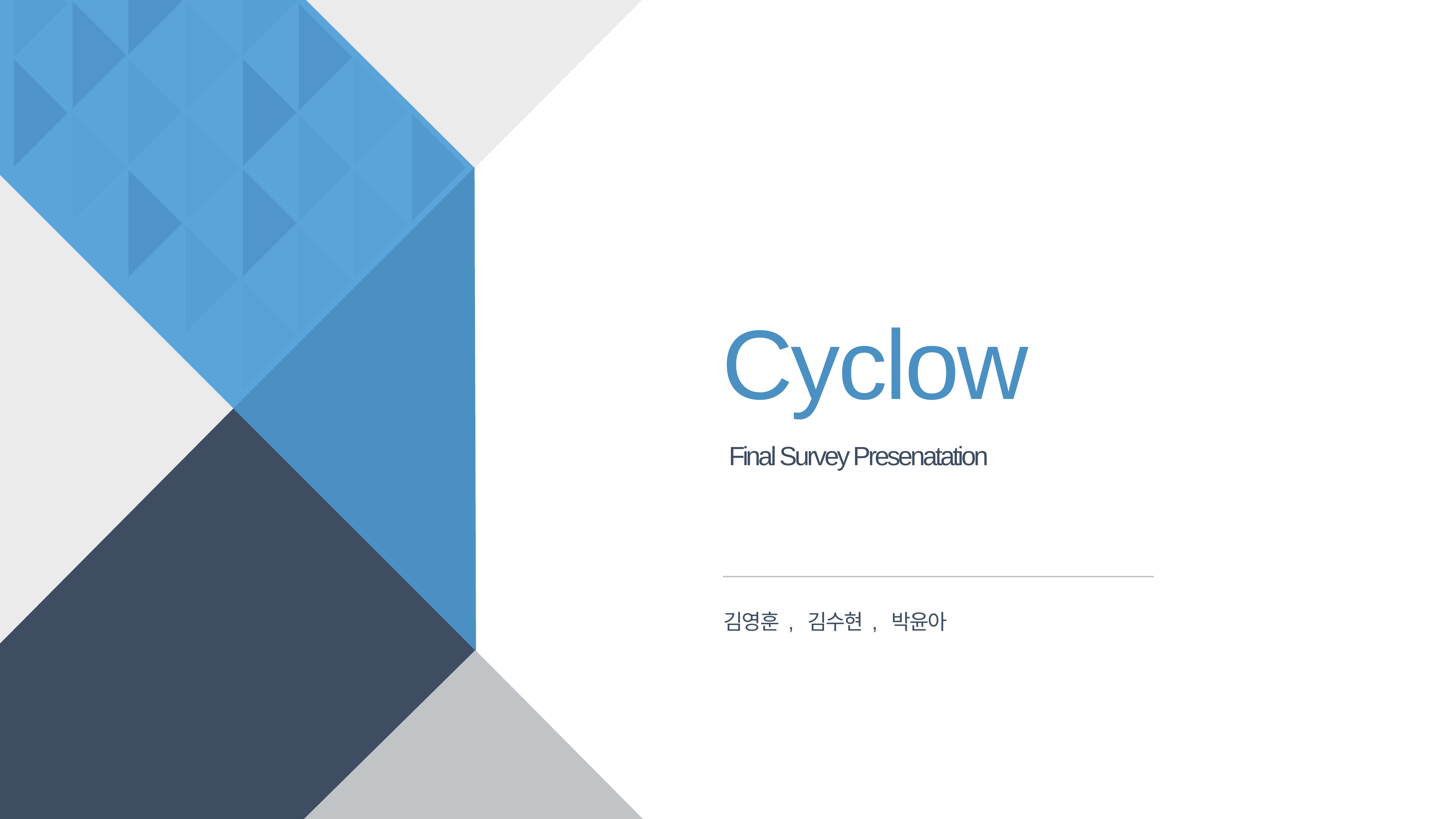

Cyclow

Final Survey Presenatation

김영훈, 김수현, 박윤아